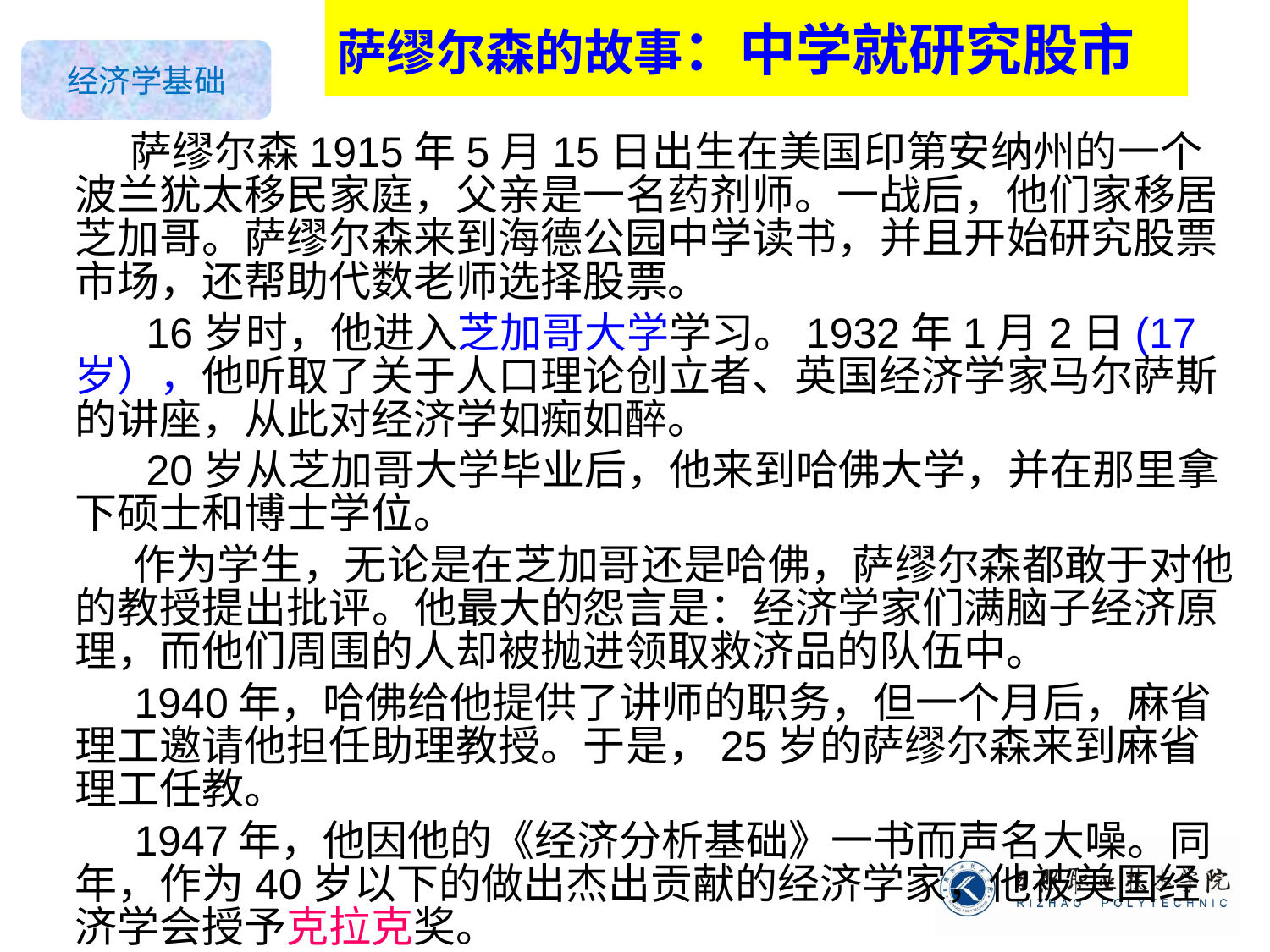

# 萨缪尔森的故事：中学就研究股市
            萨缪尔森1915年5月15日出生在美国印第安纳州的一个波兰犹太移民家庭，父亲是一名药剂师。一战后，他们家移居芝加哥。萨缪尔森来到海德公园中学读书，并且开始研究股票市场，还帮助代数老师选择股票。
          16岁时，他进入芝加哥大学学习。1932年1月2日(17岁），他听取了关于人口理论创立者、英国经济学家马尔萨斯的讲座，从此对经济学如痴如醉。
          20岁从芝加哥大学毕业后，他来到哈佛大学，并在那里拿下硕士和博士学位。
          作为学生，无论是在芝加哥还是哈佛，萨缪尔森都敢于对他的教授提出批评。他最大的怨言是：经济学家们满脑子经济原理，而他们周围的人却被抛进领取救济品的队伍中。
         1940年，哈佛给他提供了讲师的职务，但一个月后，麻省理工邀请他担任助理教授。于是，25岁的萨缪尔森来到麻省理工任教。
         1947年，他因他的《经济分析基础》一书而声名大噪。同年，作为40岁以下的做出杰出贡献的经济学家，他被美国经济学会授予克拉克奖。